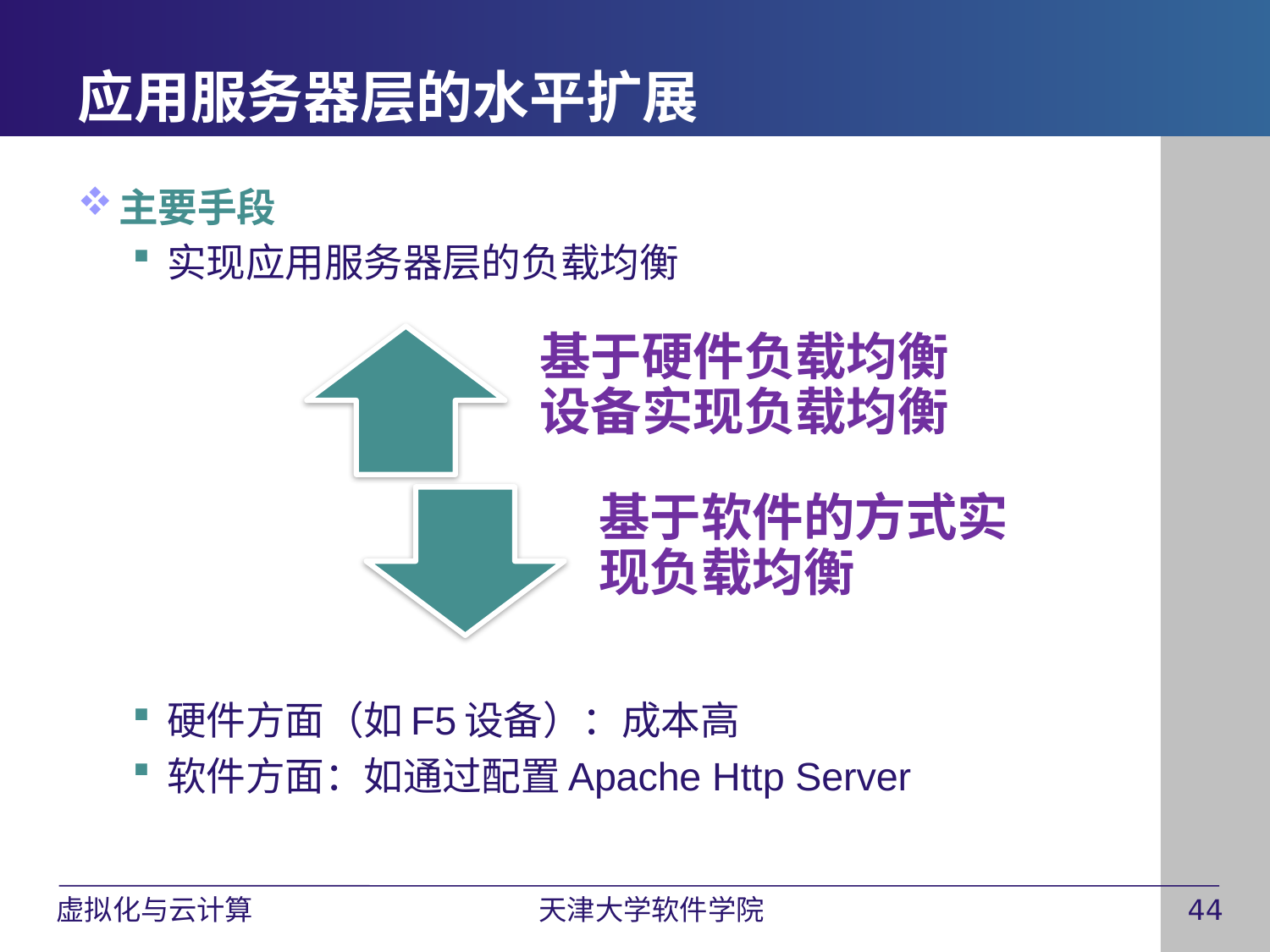

# 应用服务器层的水平扩展
主要手段
实现应用服务器层的负载均衡

硬件方面（如F5设备）：成本高
软件方面：如通过配置Apache Http Server

基于硬件负载均衡设备实现负载均衡
基于软件的方式实现负载均衡